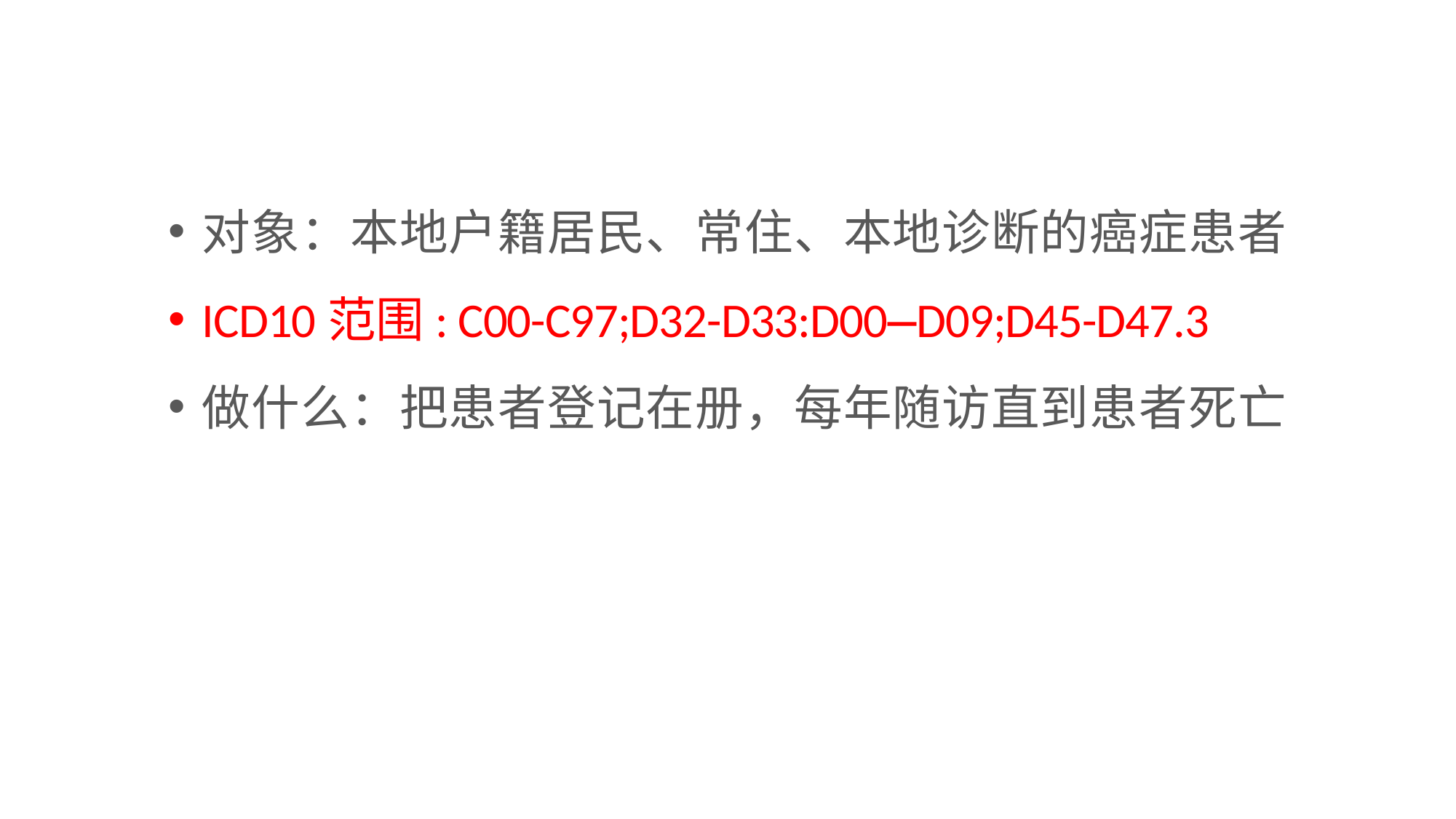

对象：本地户籍居民、常住、本地诊断的癌症患者
ICD10范围: C00-C97;D32-D33:D00—D09;D45-D47.3
做什么：把患者登记在册，每年随访直到患者死亡